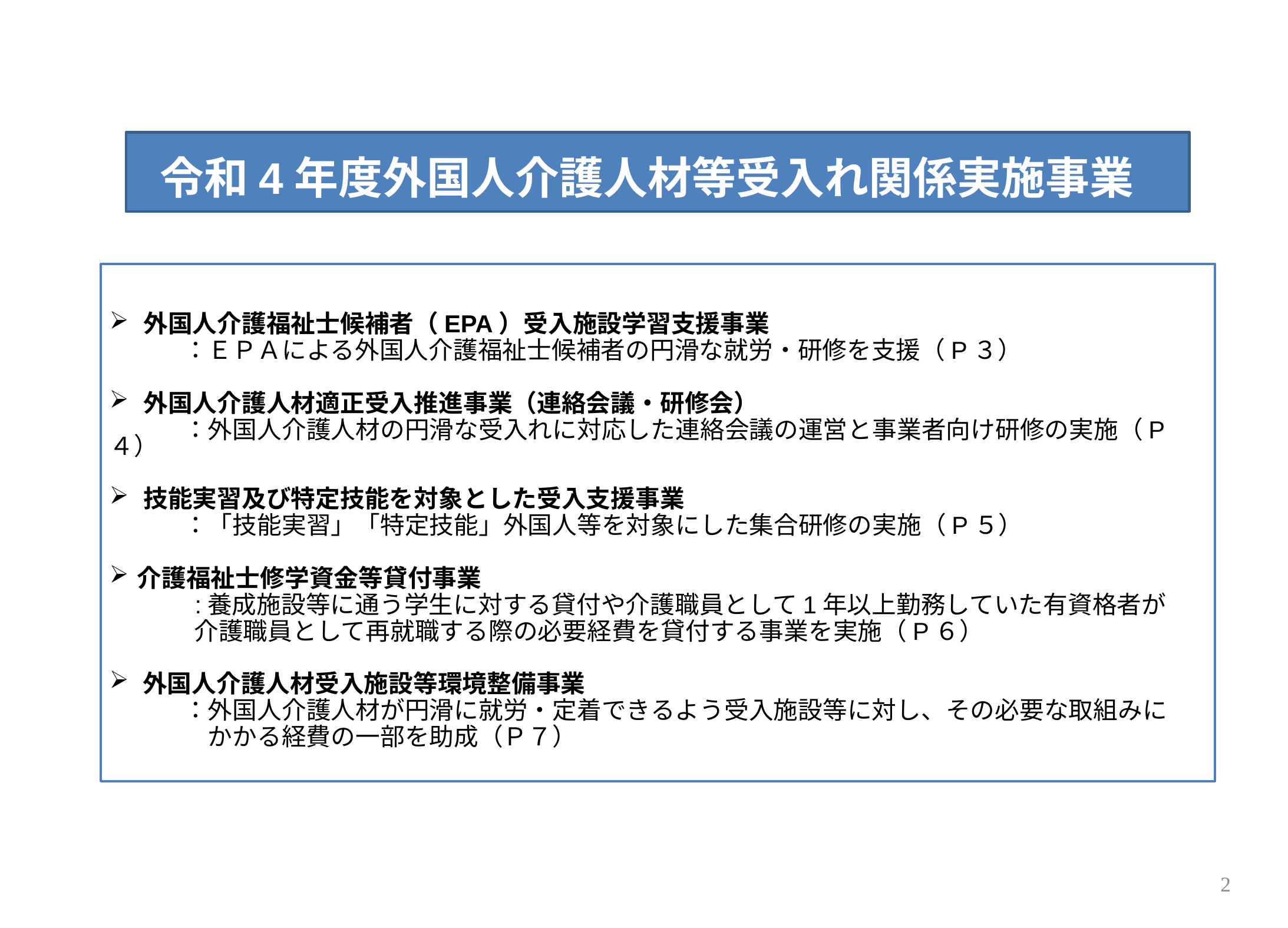

令和4年度外国人介護人材等受入れ関係実施事業

 外国人介護福祉士候補者（EPA）受入施設学習支援事業
　　　：ＥＰＡによる外国人介護福祉士候補者の円滑な就労・研修を支援（P３）

 外国人介護人材適正受入推進事業（連絡会議・研修会）
　　　：外国人介護人材の円滑な受入れに対応した連絡会議の運営と事業者向け研修の実施（P４）

 技能実習及び特定技能を対象とした受入支援事業
　　　：「技能実習」「特定技能」外国人等を対象にした集合研修の実施（P５）

介護福祉士修学資金等貸付事業
　　　 :養成施設等に通う学生に対する貸付や介護職員として1年以上勤務していた有資格者が
　　　  介護職員として再就職する際の必要経費を貸付する事業を実施（P６）

外国人介護人材受入施設等環境整備事業
　　　：外国人介護人材が円滑に就労・定着できるよう受入施設等に対し、その必要な取組みに
　　　　かかる経費の一部を助成（Ｐ７）

2